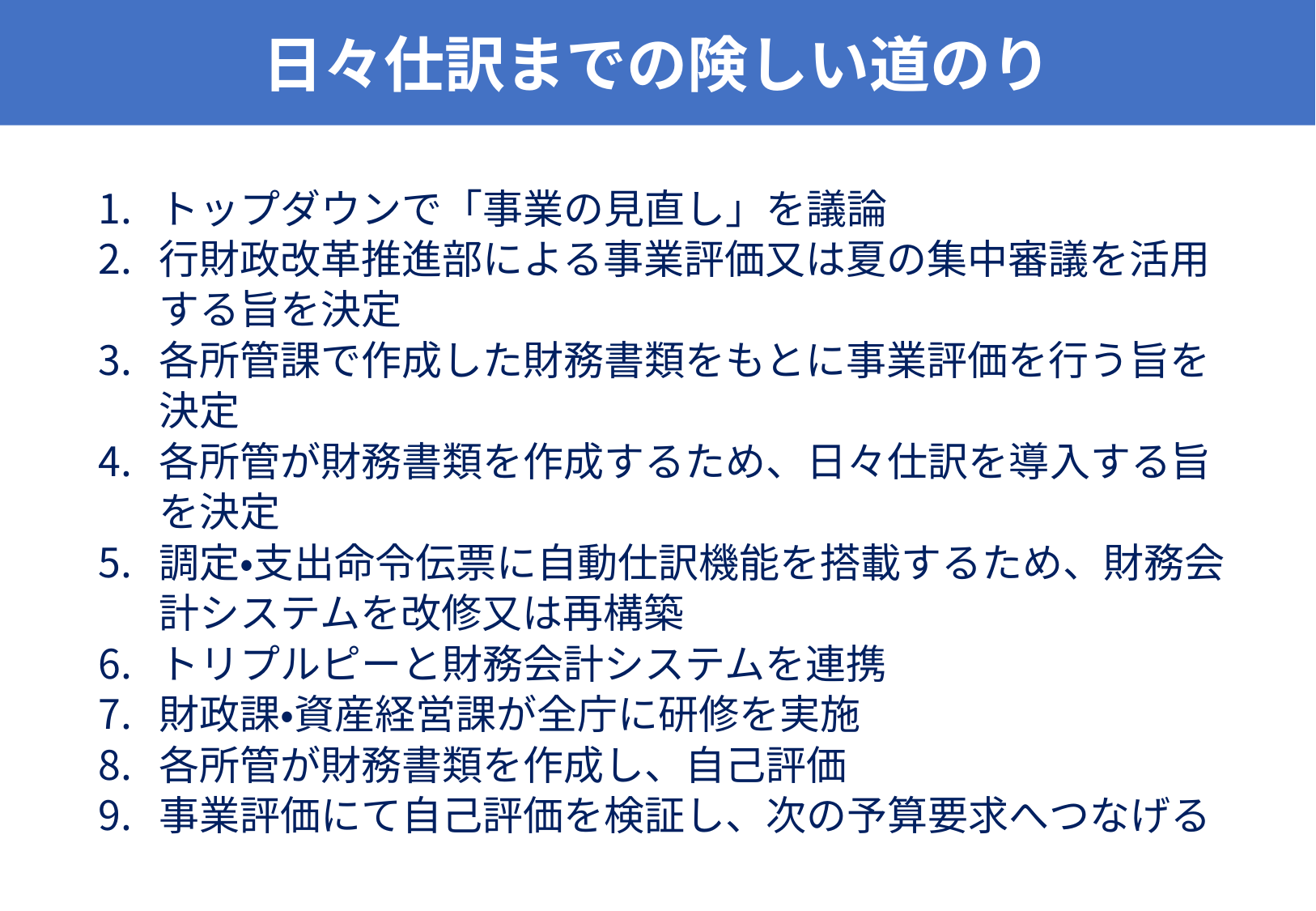

日々仕訳までの険しい道のり
トップダウンで「事業の見直し」を議論
行財政改革推進部による事業評価又は夏の集中審議を活用する旨を決定
各所管課で作成した財務書類をもとに事業評価を行う旨を決定
各所管が財務書類を作成するため、日々仕訳を導入する旨を決定
調定・支出命令伝票に自動仕訳機能を搭載するため、財務会計システムを改修又は再構築
トリプルピーと財務会計システムを連携
財政課・資産経営課が全庁に研修を実施
各所管が財務書類を作成し、自己評価
事業評価にて自己評価を検証し、次の予算要求へつなげる